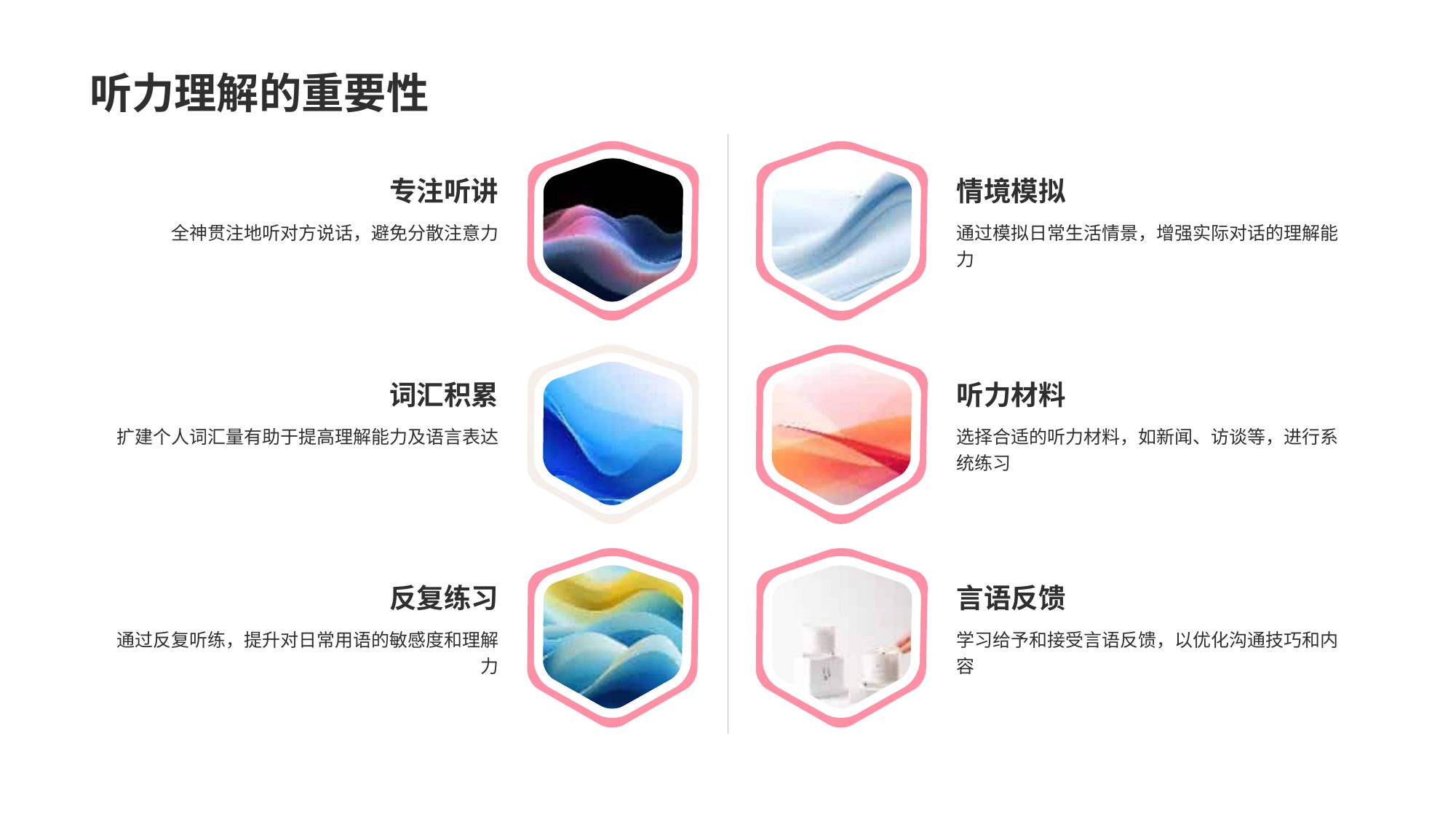

# 听力理解的重要性
专注听讲

全神贯注地听对方说话，避免分散注意力
情境模拟

通过模拟日常生活情景，增强实际对话的理解能力
词汇积累

扩建个人词汇量有助于提高理解能力及语言表达
听力材料

选择合适的听力材料，如新闻、访谈等，进行系统练习
反复练习

通过反复听练，提升对日常用语的敏感度和理解力
言语反馈

学习给予和接受言语反馈，以优化沟通技巧和内容